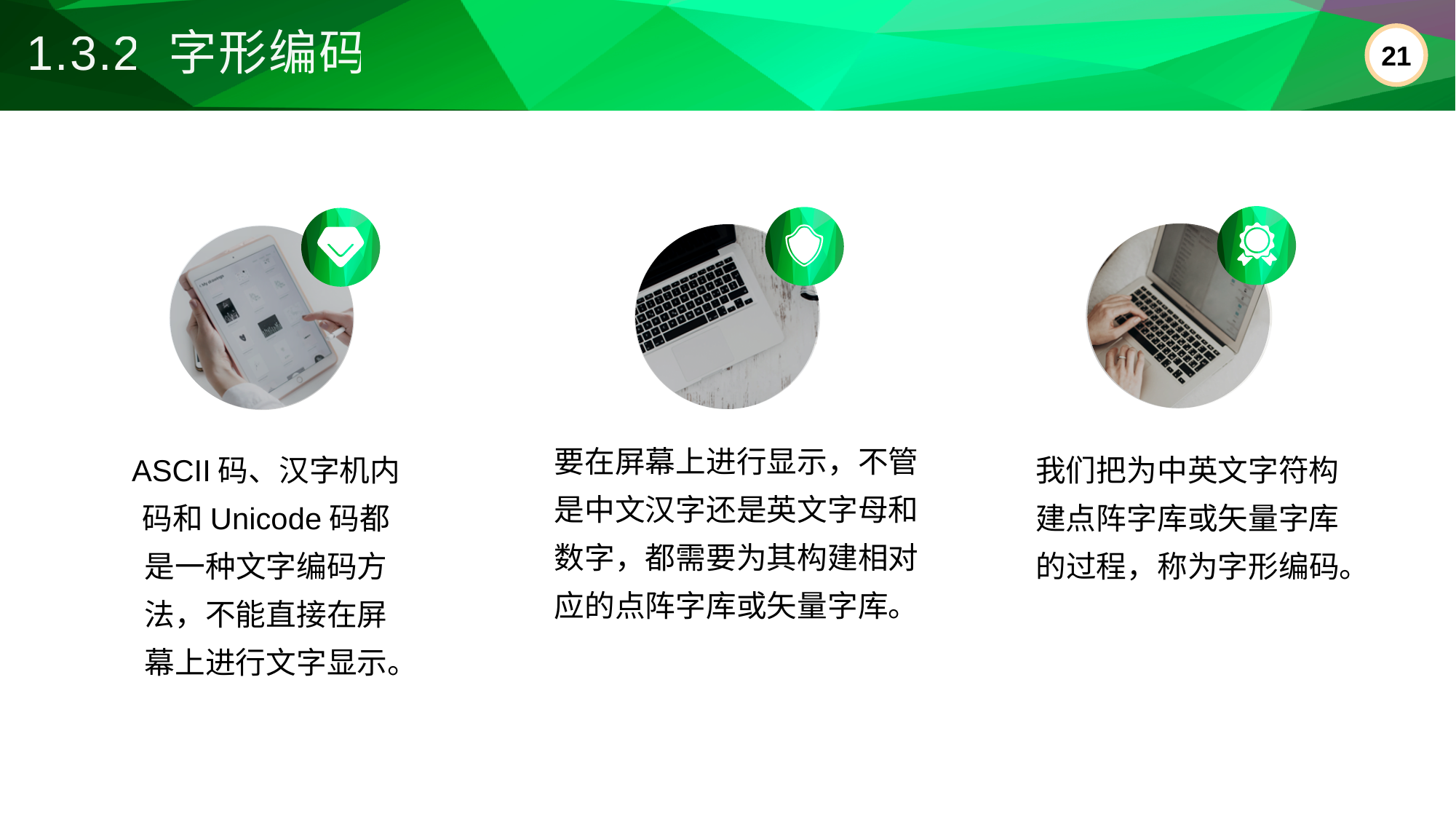

1.3.2 字形编码

要在屏幕上进行显示，不管是中文汉字还是英文字母和数字，都需要为其构建相对应的点阵字库或矢量字库。
ASCII码、汉字机内码和Unicode码都是一种文字编码方法，不能直接在屏幕上进行文字显示。
我们把为中英文字符构建点阵字库或矢量字库的过程，称为字形编码。